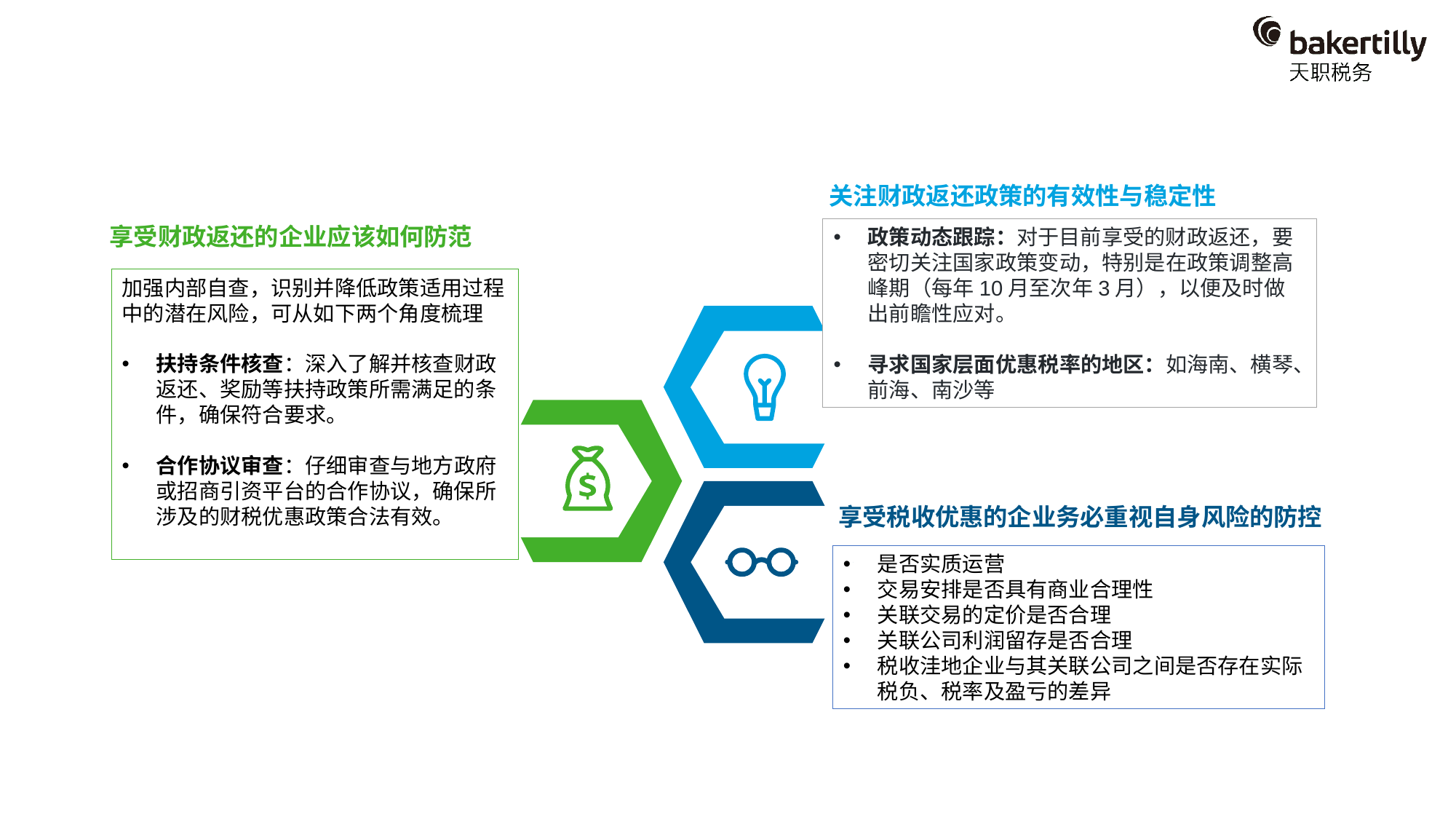

企业应该如何防范“税收洼地”相关税务风险
关注财政返还政策的有效性与稳定性
政策动态跟踪：对于目前享受的财政返还，要密切关注国家政策变动，特别是在政策调整高峰期（每年10月至次年3月），以便及时做出前瞻性应对。

寻求国家层面优惠税率的地区：如海南、横琴、前海、南沙等

享受财政返还的企业应该如何防范
加强内部自查，识别并降低政策适用过程中的潜在风险，可从如下两个角度梳理

扶持条件核查：深入了解并核查财政返还、奖励等扶持政策所需满足的条件，确保符合要求。

合作协议审查：仔细审查与地方政府或招商引资平台的合作协议，确保所涉及的财税优惠政策合法有效。

享受税收优惠的企业务必重视自身风险的防控

是否实质运营
交易安排是否具有商业合理性
关联交易的定价是否合理
关联公司利润留存是否合理
税收洼地企业与其关联公司之间是否存在实际税负、税率及盈亏的差异